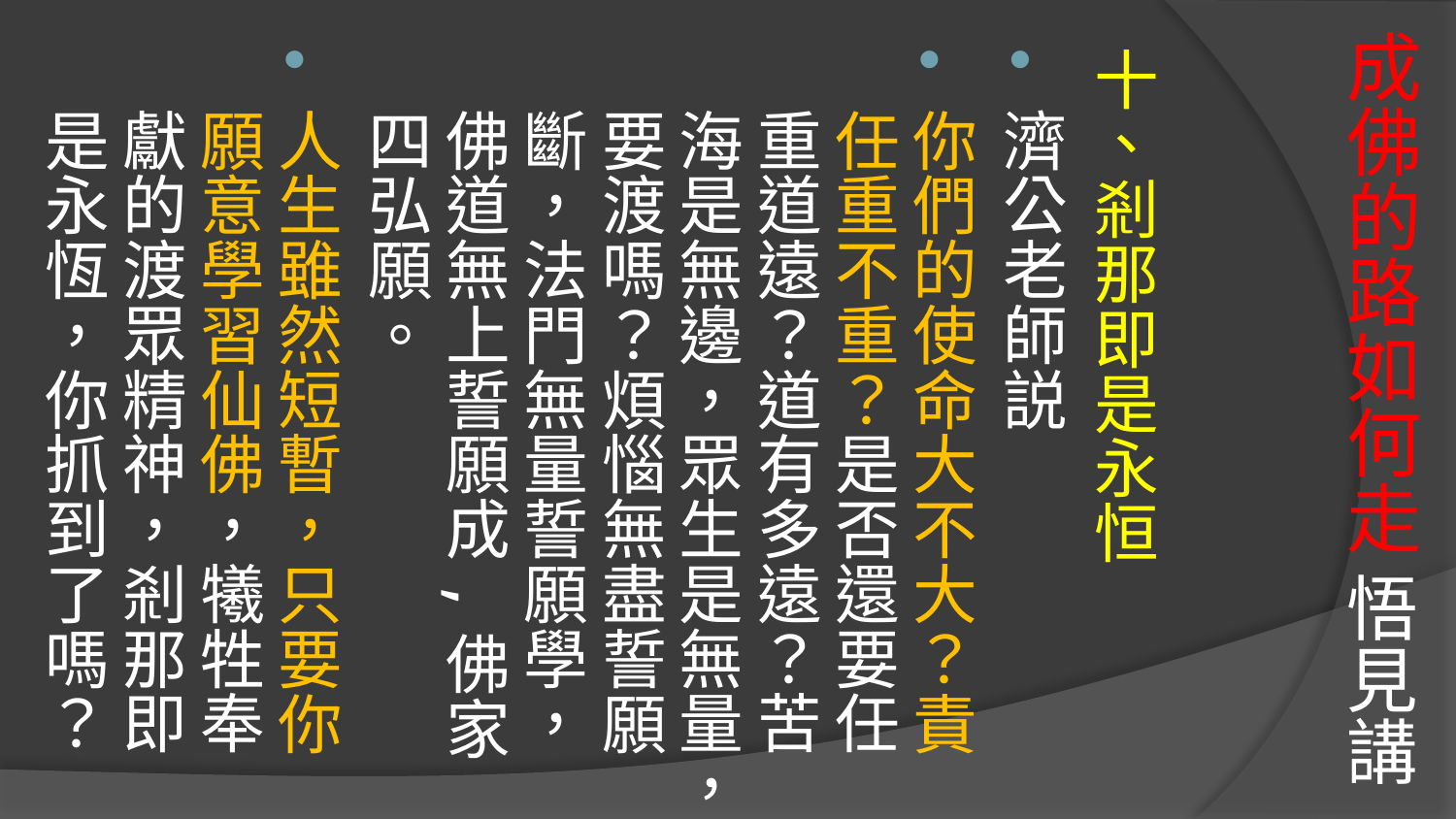

# 成佛的路如何走 悟見講
十、剎那即是永恒
濟公老師説
你們的使命大不大？責任重不重？是否還要任重道遠？道有多遠？苦海是無邊，眾生是無量，要渡嗎？煩惱無盡誓願斷，法門無量誓願學，佛道無上誓願成,佛家四弘願。
人生雖然短暫，只要你願意學習仙佛，犧牲奉獻的渡眾精神，剎那即是永恆，你抓到了嗎？